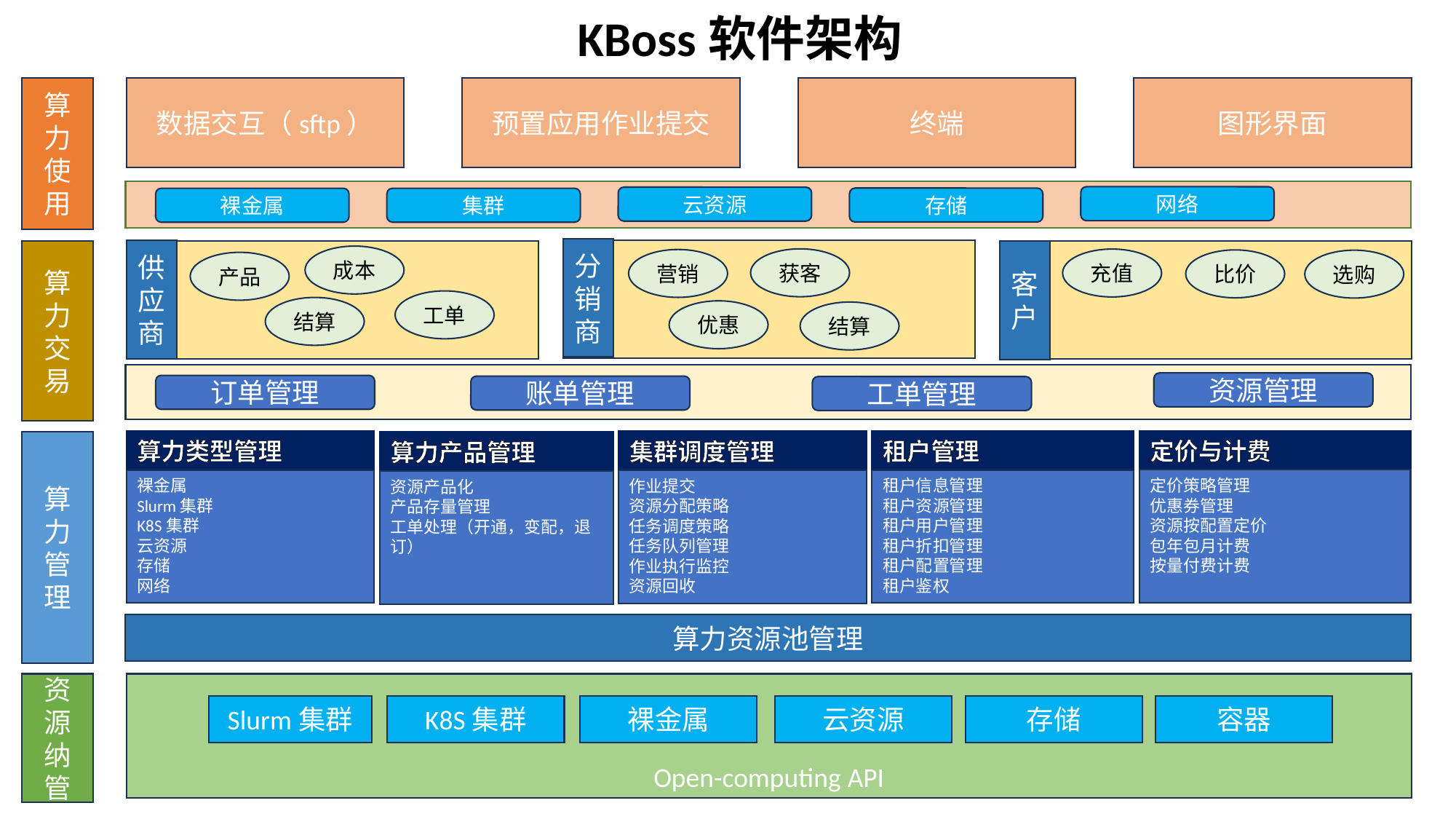

KBoss软件架构
算力使用
终端
图形界面
数据交互（sftp）
预置应用作业提交

网络
云资源
存储
裸金属
集群
分销商

供应商
算力交易

客户
成本
获客
充值
营销
比价
选购
产品
工单
结算
优惠
结算

资源管理
订单管理
账单管理
工单管理
定价与计费
定价策略管理
优惠券管理
资源按配置定价
包年包月计费
按量付费计费
算力类型管理
裸金属
Slurm集群
K8S集群
云资源
存储
网络
租户管理
租户信息管理
租户资源管理
租户用户管理
租户折扣管理
租户配置管理
租户鉴权
集群调度管理
作业提交
资源分配策略
任务调度策略
任务队列管理
作业执行监控
资源回收
算力管理
算力产品管理
资源产品化
产品存量管理
工单处理（开通，变配，退订）
算力资源池管理
资源纳管
Open-computing API
裸金属
云资源
存储
容器
Slurm集群
K8S集群
7